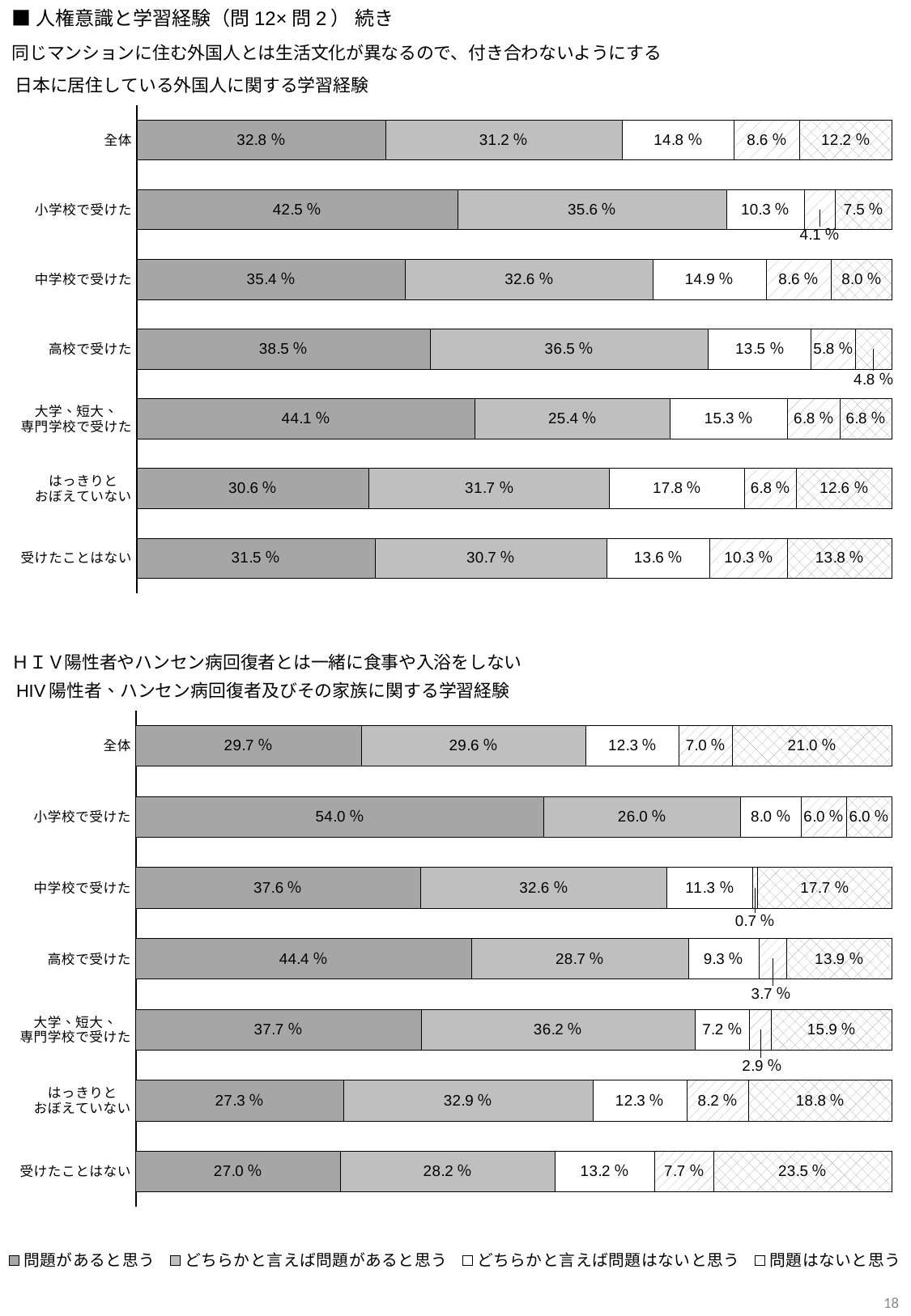

■人権意識と学習経験（問12×問2） 続き
同じマンションに住む外国人とは生活文化が異なるので、付き合わないようにする

### Chart: 日本に居住している外国人に関する学習経験

| Category | 問題があると思う | どちらかと言えば問題があると思う | どちらかと言えば問題はないと思う | 問題はないと思う | わからない |
|---|---|---|---|---|---|
| 全体 | 32.8 | 31.2 | 14.8 | 8.6 | 12.2 |
| 小学校で受けた | 42.5 | 35.6 | 10.3 | 4.1 | 7.5 |
| 中学校で受けた | 35.4 | 32.6 | 14.9 | 8.6 | 8.0 |
| 高校で受けた | 38.5 | 36.5 | 13.5 | 5.8 | 4.8 |
| 大学、短大、
専門学校で受けた | 44.1 | 25.4 | 15.3 | 6.8 | 6.8 |
| はっきりと
おぼえていない | 30.6 | 31.7 | 17.8 | 6.8 | 12.6 |
| 受けたことはない | 31.5 | 30.7 | 13.6 | 10.3 | 13.8 |
ＨＩＶ陽性者やハンセン病回復者とは一緒に食事や入浴をしない

### Chart: HIV陽性者、ハンセン病回復者及びその家族に関する学習経験

| Category | 問題があると思う | どちらかと言えば問題があると思う | どちらかと言えば問題はないと思う | 問題はないと思う | わからない |
|---|---|---|---|---|---|
| 全体 | 29.7 | 29.6 | 12.3 | 7.0 | 21.0 |
| 小学校で受けた | 54.0 | 26.0 | 8.0 | 6.0 | 6.0 |
| 中学校で受けた | 37.6 | 32.6 | 11.3 | 0.7 | 17.7 |
| 高校で受けた | 44.4 | 28.7 | 9.3 | 3.7 | 13.9 |
| 大学、短大、
専門学校で受けた | 37.7 | 36.2 | 7.2 | 2.9 | 15.9 |
| はっきりと
おぼえていない | 27.3 | 32.9 | 12.3 | 8.2 | 18.8 |
| 受けたことはない | 27.0 | 28.2 | 13.2 | 7.7 | 23.5 |
18